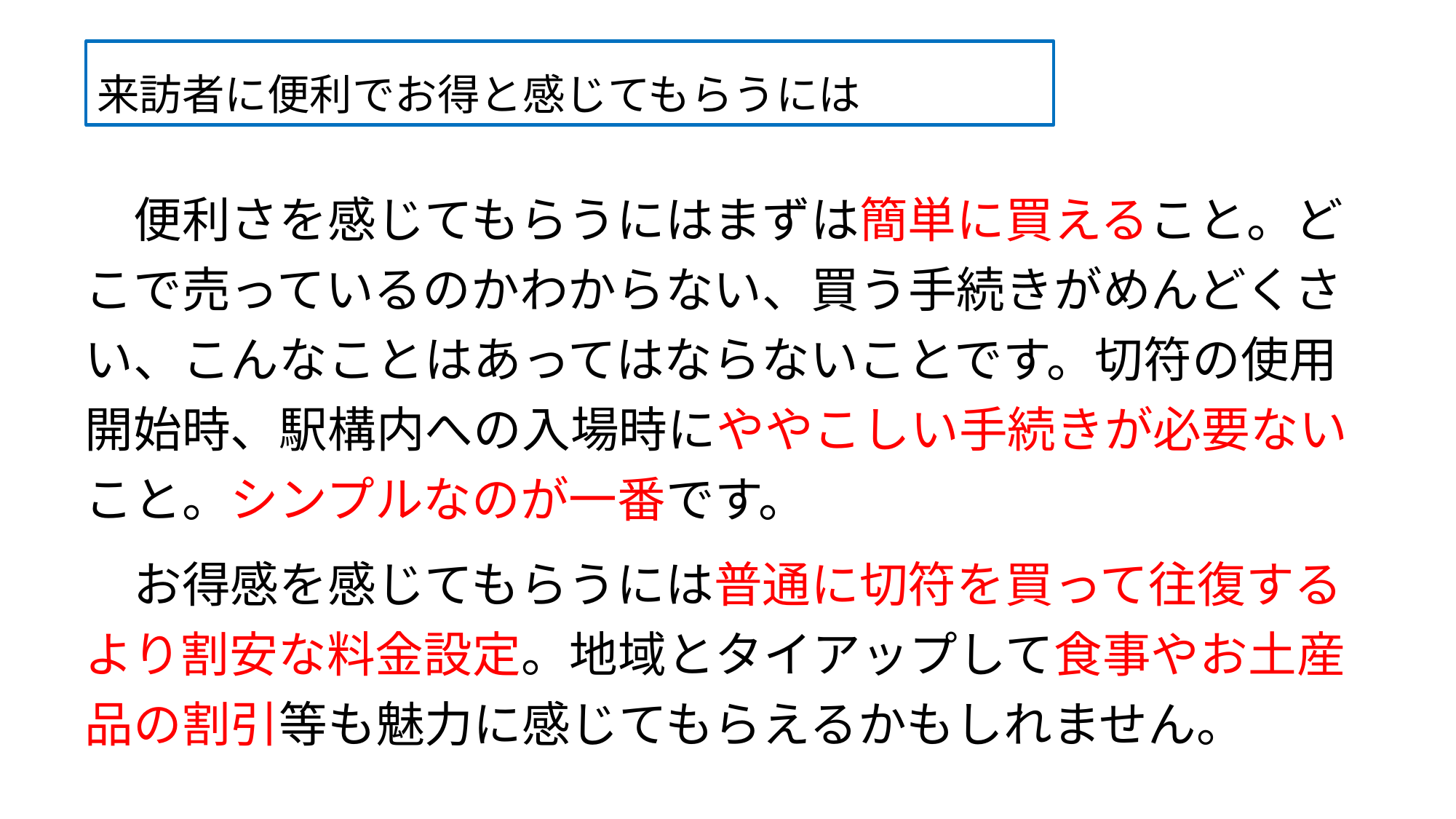

# 来訪者に便利でお得と感じてもらうには
　便利さを感じてもらうにはまずは簡単に買えること。どこで売っているのかわからない、買う手続きがめんどくさい、こんなことはあってはならないことです。切符の使用開始時、駅構内への入場時にややこしい手続きが必要ないこと。シンプルなのが一番です。
　お得感を感じてもらうには普通に切符を買って往復するより割安な料金設定。地域とタイアップして食事やお土産品の割引等も魅力に感じてもらえるかもしれません。